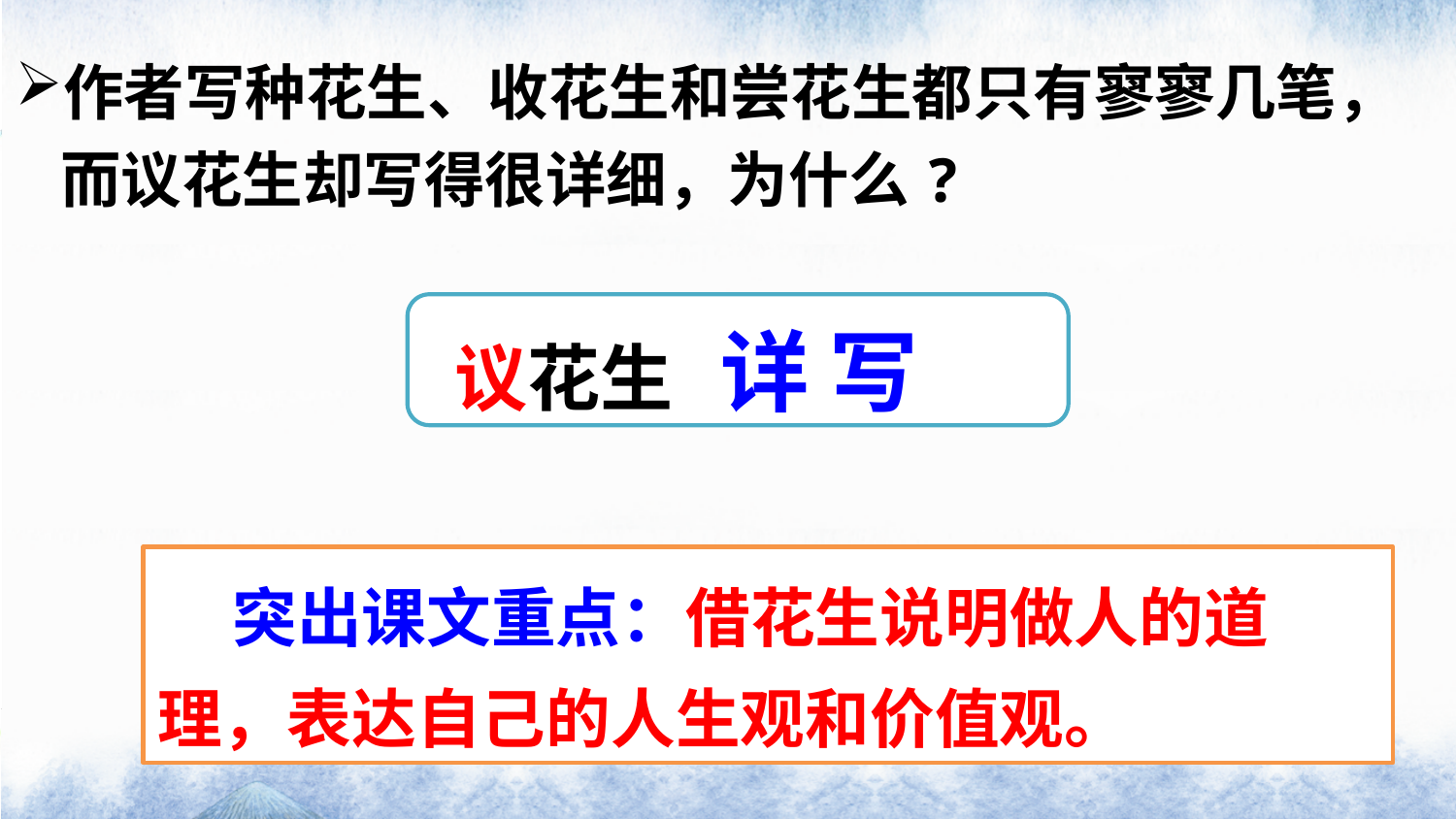

作者写种花生、收花生和尝花生都只有寥寥几笔，而议花生却写得很详细，为什么?
议花生
    详 写

    突出课文重点：借花生说明做人的道理，表达自己的人生观和价值观。